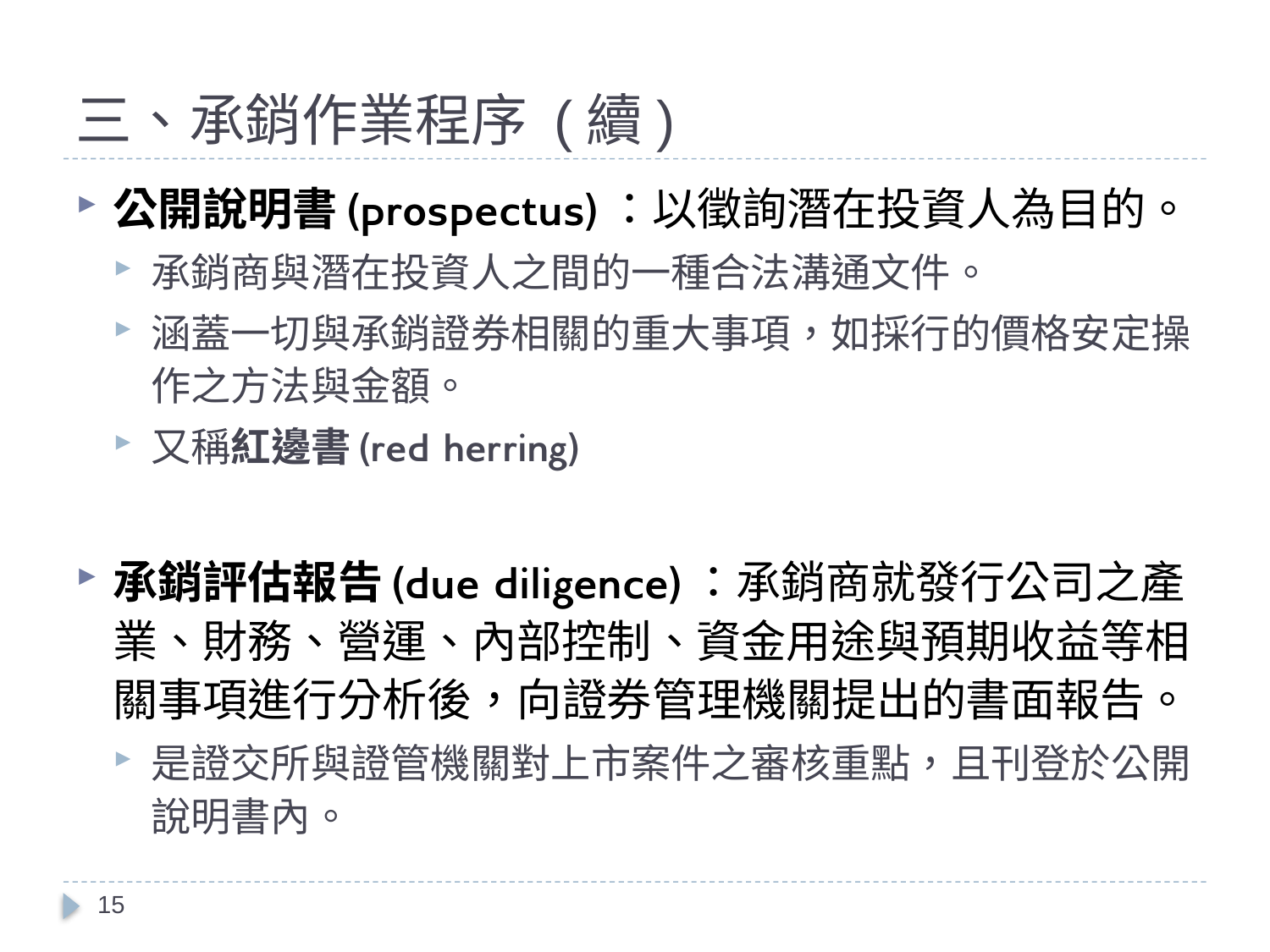

# 三、承銷作業程序 (續)
公開說明書(prospectus)：以徵詢潛在投資人為目的。
承銷商與潛在投資人之間的一種合法溝通文件。
涵蓋一切與承銷證券相關的重大事項，如採行的價格安定操作之方法與金額。
又稱紅邊書(red herring)

承銷評估報告(due diligence)：承銷商就發行公司之產業、財務、營運、內部控制、資金用途與預期收益等相關事項進行分析後，向證券管理機關提出的書面報告。
是證交所與證管機關對上市案件之審核重點，且刊登於公開說明書內。
15